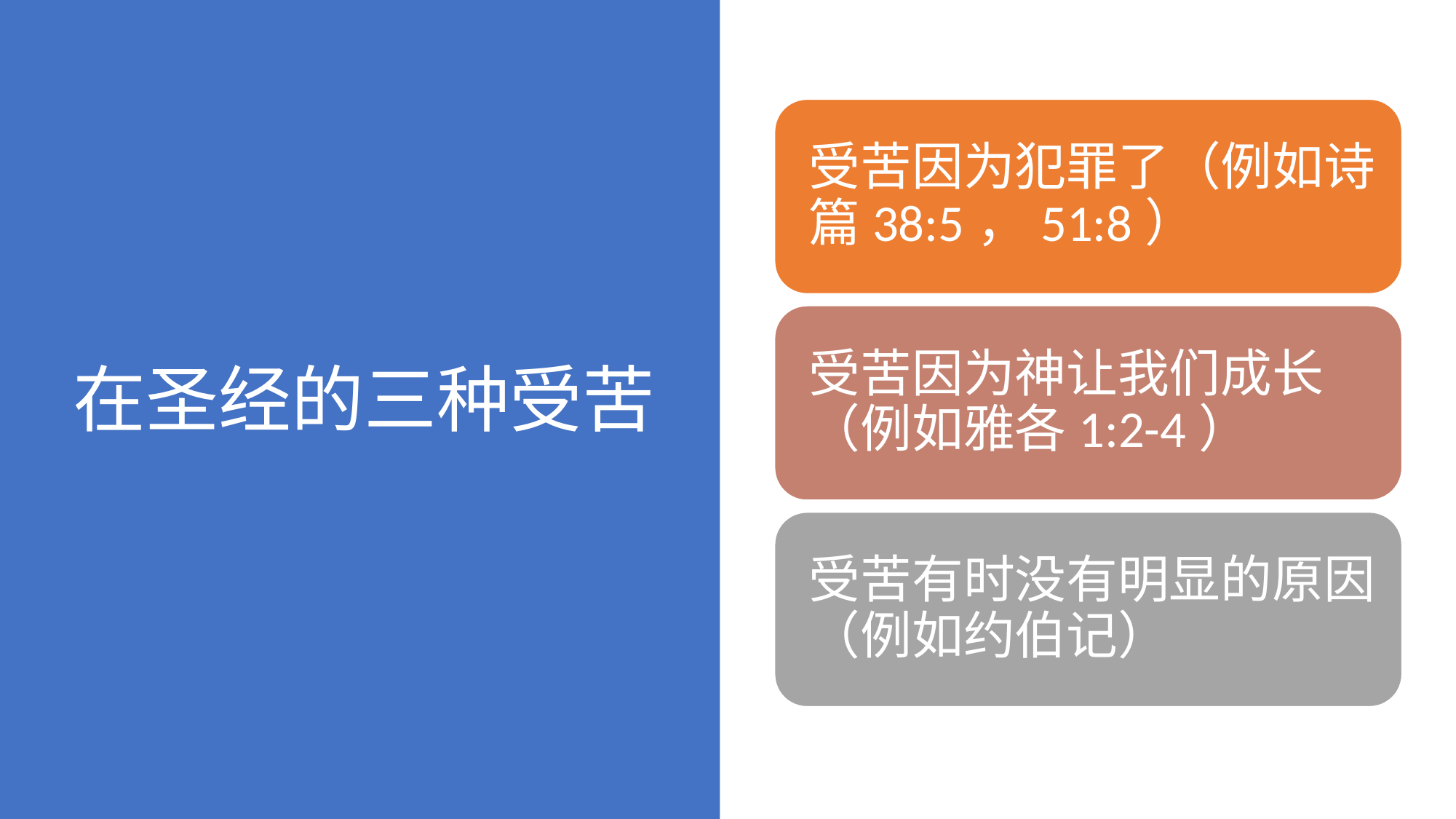

# 在圣经的三种受苦
受苦因为犯罪了（例如诗篇38:5，51:8）
受苦因为神让我们成长（例如雅各1:2-4）
受苦有时没有明显的原因（例如约伯记）